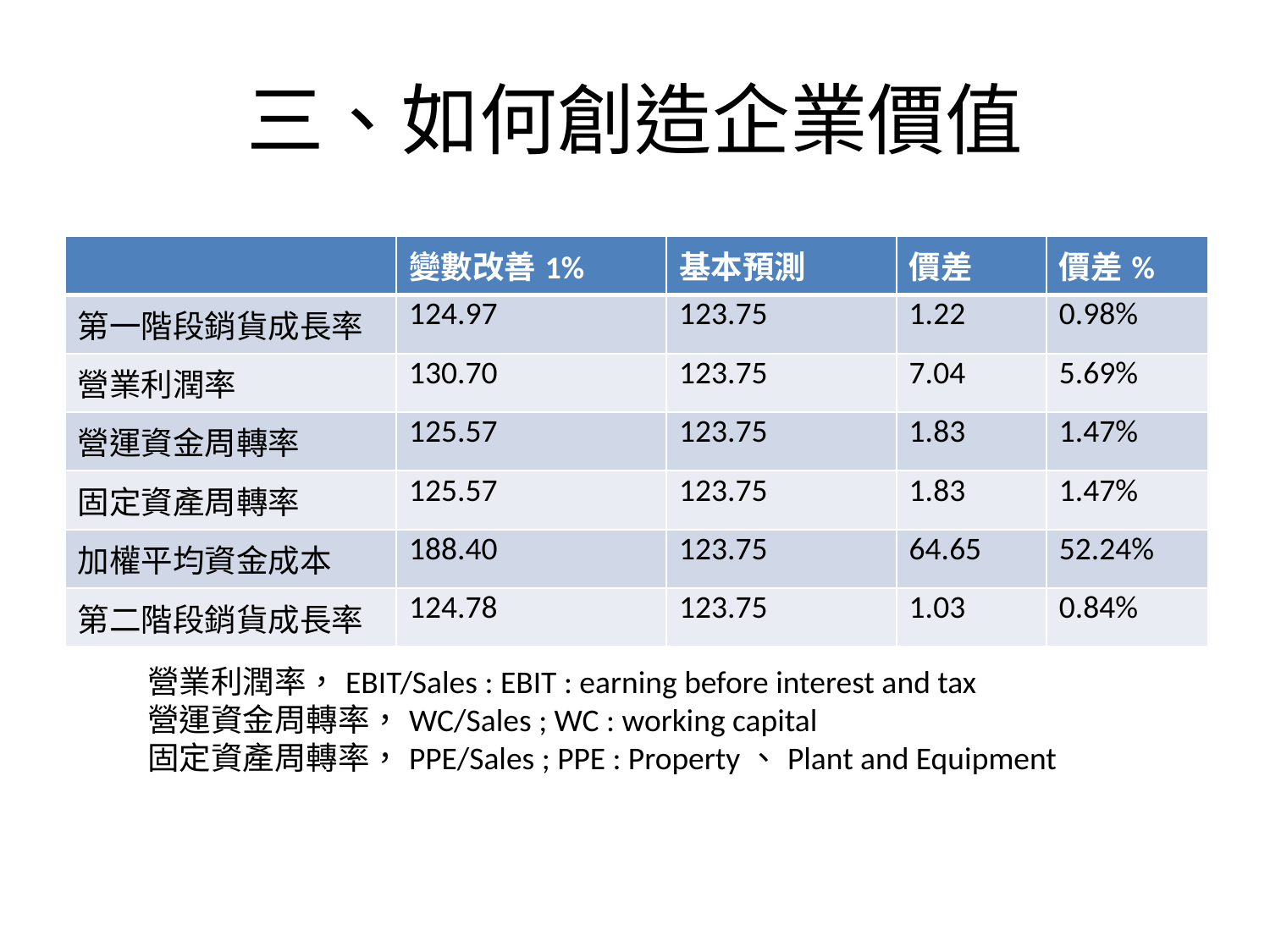

# 三、如何創造企業價值
|  | 變數改善1% | 基本預測 | 價差 | 價差% |
| --- | --- | --- | --- | --- |
| 第一階段銷貨成長率 | 124.97 | 123.75 | 1.22 | 0.98% |
| 營業利潤率 | 130.70 | 123.75 | 7.04 | 5.69% |
| 營運資金周轉率 | 125.57 | 123.75 | 1.83 | 1.47% |
| 固定資產周轉率 | 125.57 | 123.75 | 1.83 | 1.47% |
| 加權平均資金成本 | 188.40 | 123.75 | 64.65 | 52.24% |
| 第二階段銷貨成長率 | 124.78 | 123.75 | 1.03 | 0.84% |
營業利潤率，EBIT/Sales : EBIT : earning before interest and tax
營運資金周轉率，WC/Sales ; WC : working capital
固定資產周轉率，PPE/Sales ; PPE : Property、Plant and Equipment